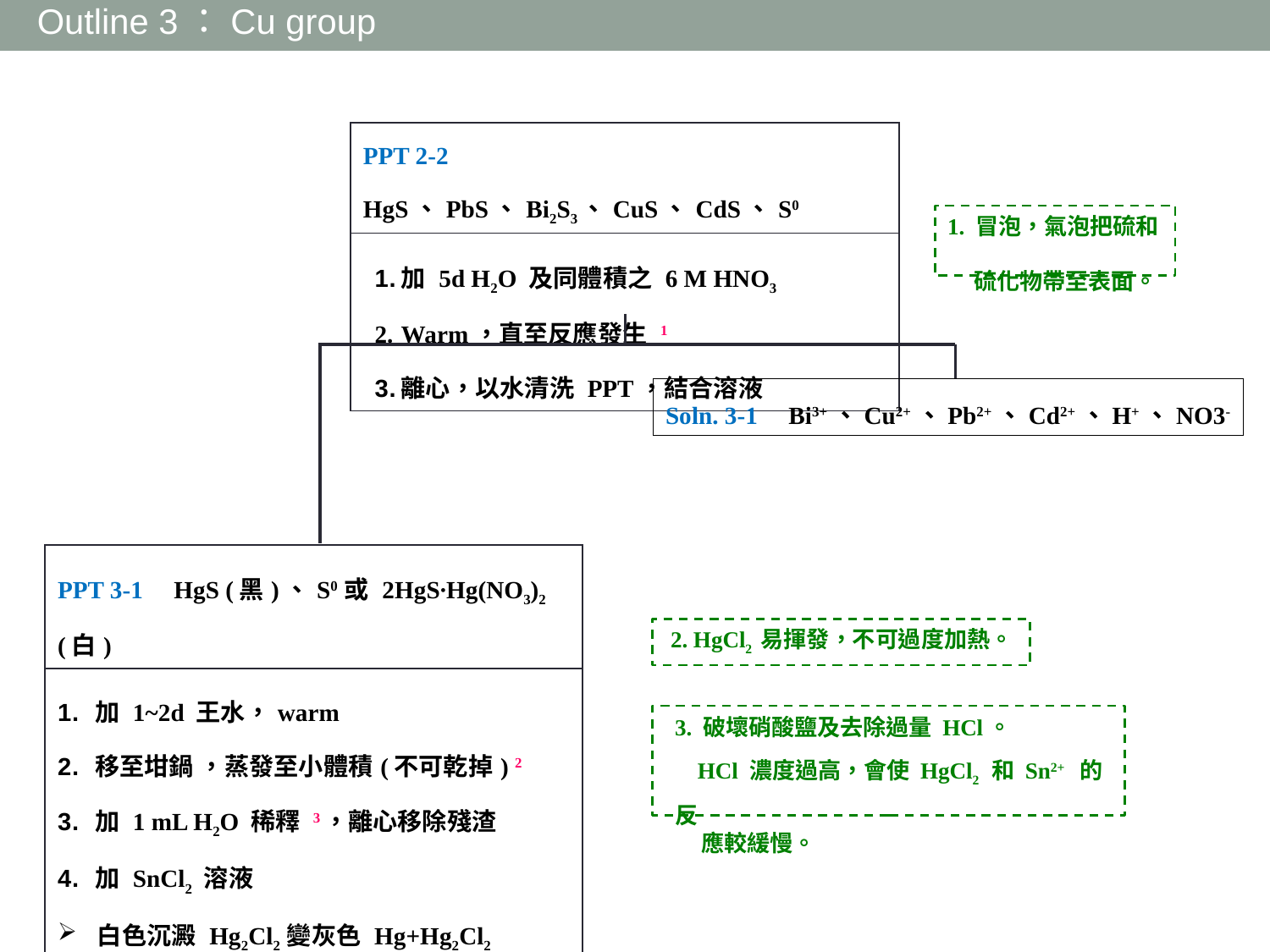

Outline 3：Cu group
| PPT 2-2 HgS、PbS、Bi2S3、CuS、CdS、S0 |
| --- |
| 加 5d H2O 及同體積之 6 M HNO3 Warm，直至反應發生 1 離心，以水清洗 PPT，結合溶液 |
1. 冒泡，氣泡把硫和
    硫化物帶至表面。

Soln. 3-1     Bi3+、Cu2+、Pb2+、Cd2+、H+、NO3-
| PPT 3-1 HgS (黑)、S0 或 2HgS∙Hg(NO3)2 (白) |
| --- |
| 加 1~2d 王水，warm 移至坩鍋 ，蒸發至小體積(不可乾掉) 2 加 1 mL H2O 稀釋 3，離心移除殘渣 加 SnCl2 溶液 白色沉澱 Hg2Cl2 變灰色 Hg+Hg2Cl2 → Hg(II) 存在 |
 2. HgCl2 易揮發，不可過度加熱。

3. 破壞硝酸鹽及去除過量 HCl。
    HCl 濃度過高，會使 HgCl2  和 Sn2+  的反
    應較緩慢。